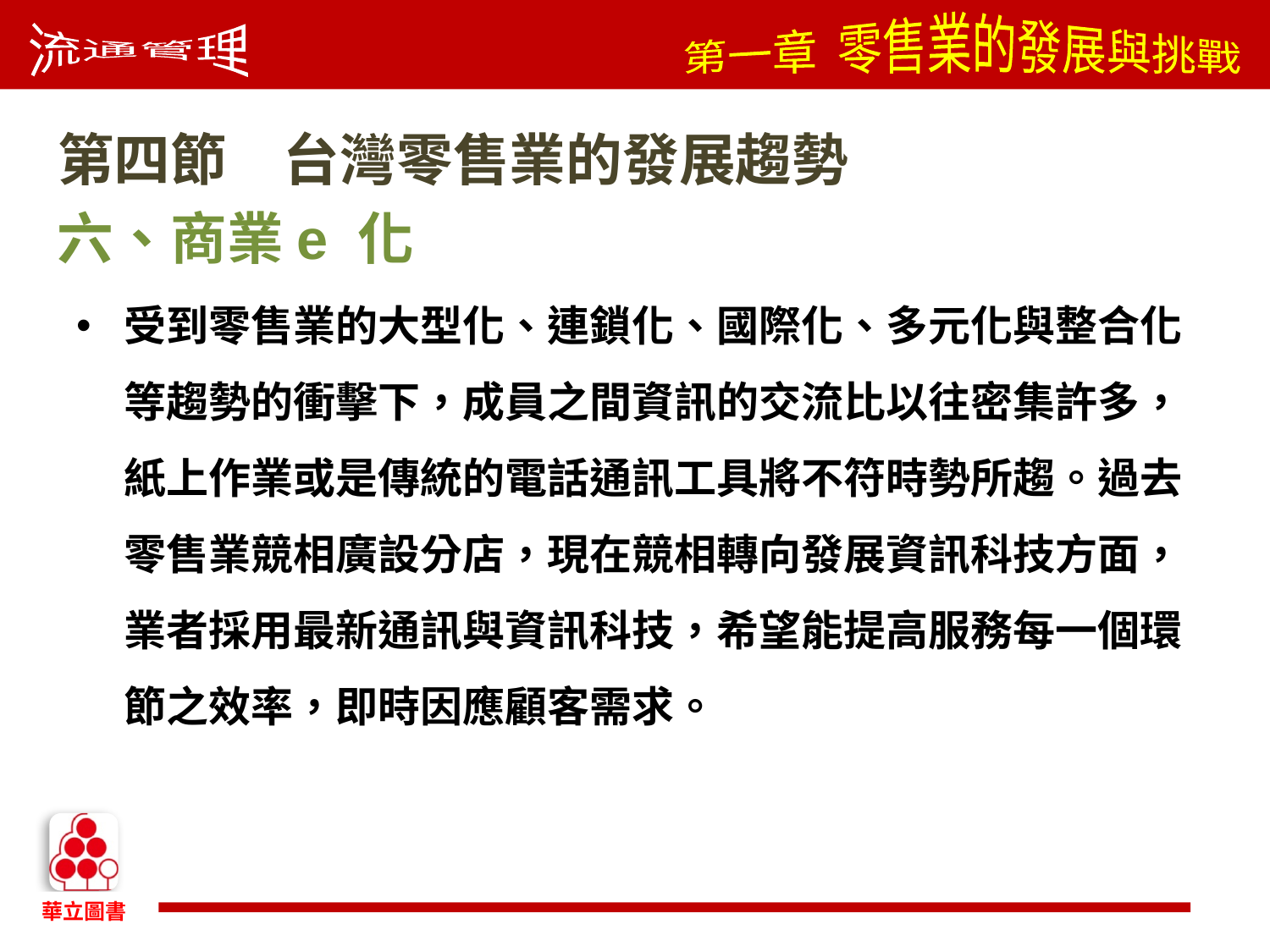

第四節　台灣零售業的發展趨勢
六、商業e 化
受到零售業的大型化、連鎖化、國際化、多元化與整合化等趨勢的衝擊下，成員之間資訊的交流比以往密集許多，紙上作業或是傳統的電話通訊工具將不符時勢所趨。過去零售業競相廣設分店，現在競相轉向發展資訊科技方面，業者採用最新通訊與資訊科技，希望能提高服務每一個環節之效率，即時因應顧客需求。